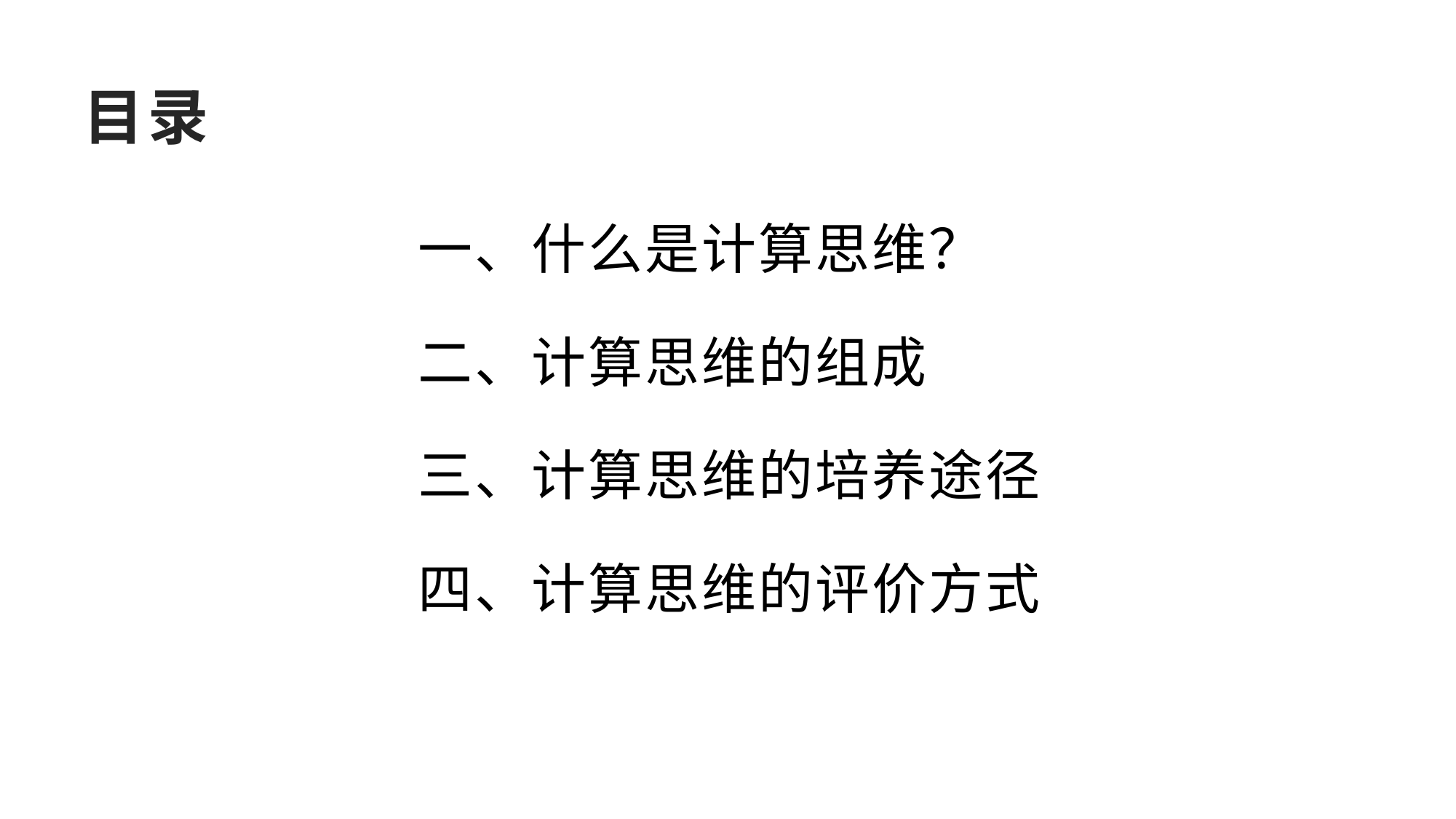

# 目录
一、什么是计算思维？
二、计算思维的组成
三、计算思维的培养途径
四、计算思维的评价方式